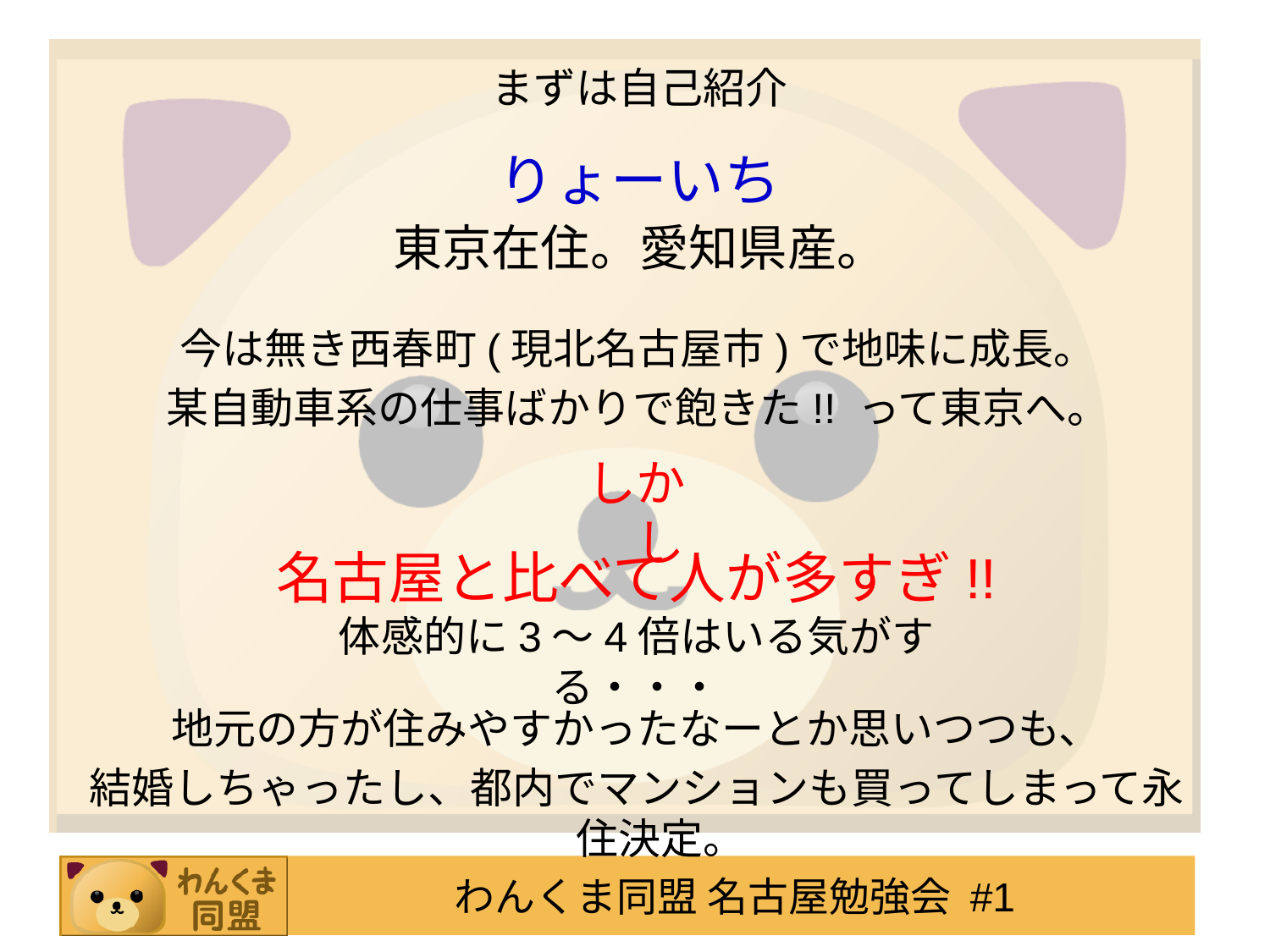

# まずは自己紹介
りょーいち
東京在住。愛知県産。
今は無き西春町(現北名古屋市)で地味に成長。
某自動車系の仕事ばかりで飽きた!! って東京へ。
しかし
名古屋と比べて人が多すぎ!!
体感的に3～4倍はいる気がする・・・
地元の方が住みやすかったなーとか思いつつも、
結婚しちゃったし、都内でマンションも買ってしまって永住決定。